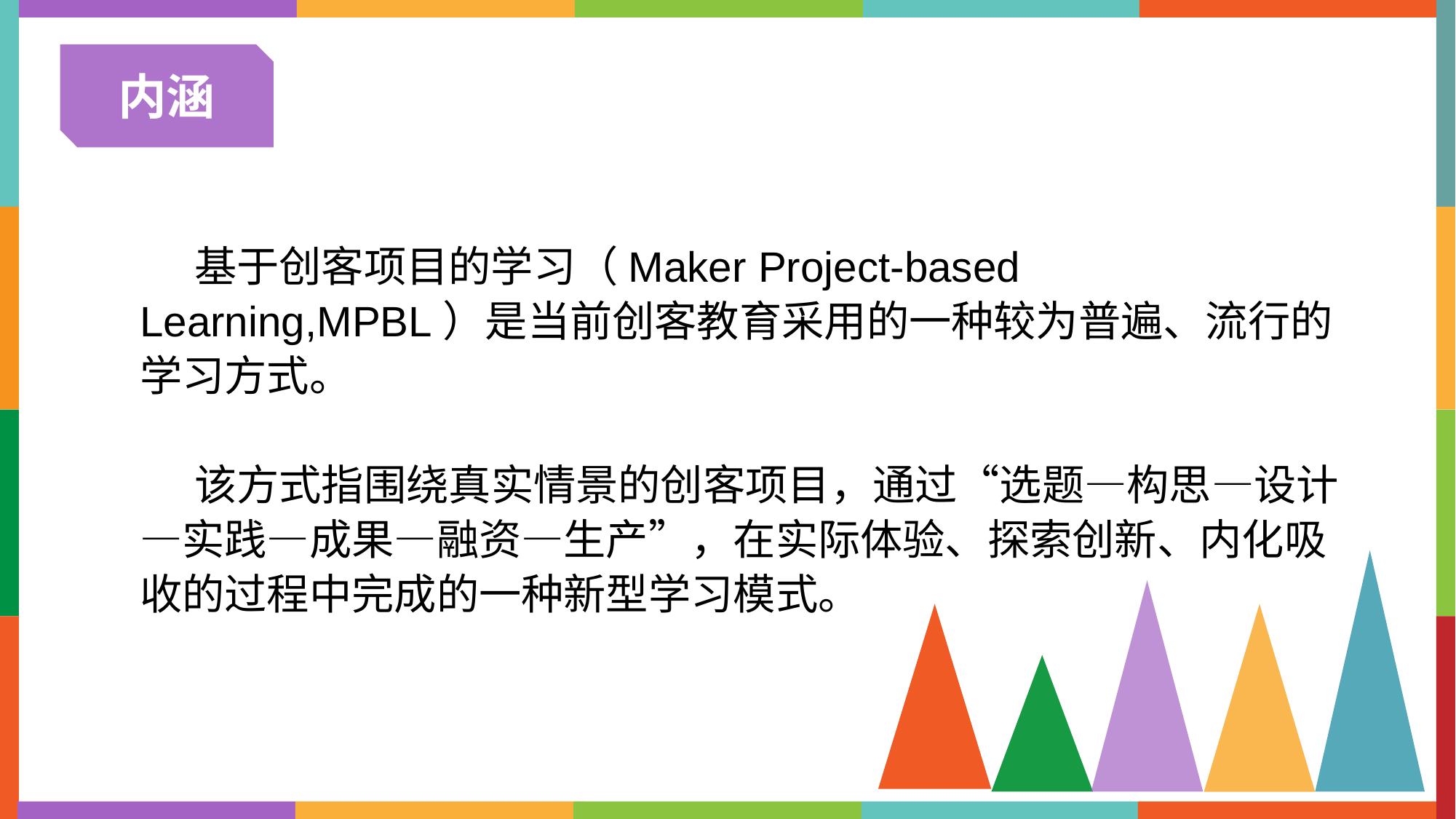

内涵
基于创客项目的学习（Maker Project-based Learning,MPBL）是当前创客教育采用的一种较为普遍、流行的学习方式。

该方式指围绕真实情景的创客项目，通过“选题—构思—设计—实践—成果—融资—生产”，在实际体验、探索创新、内化吸收的过程中完成的一种新型学习模式。